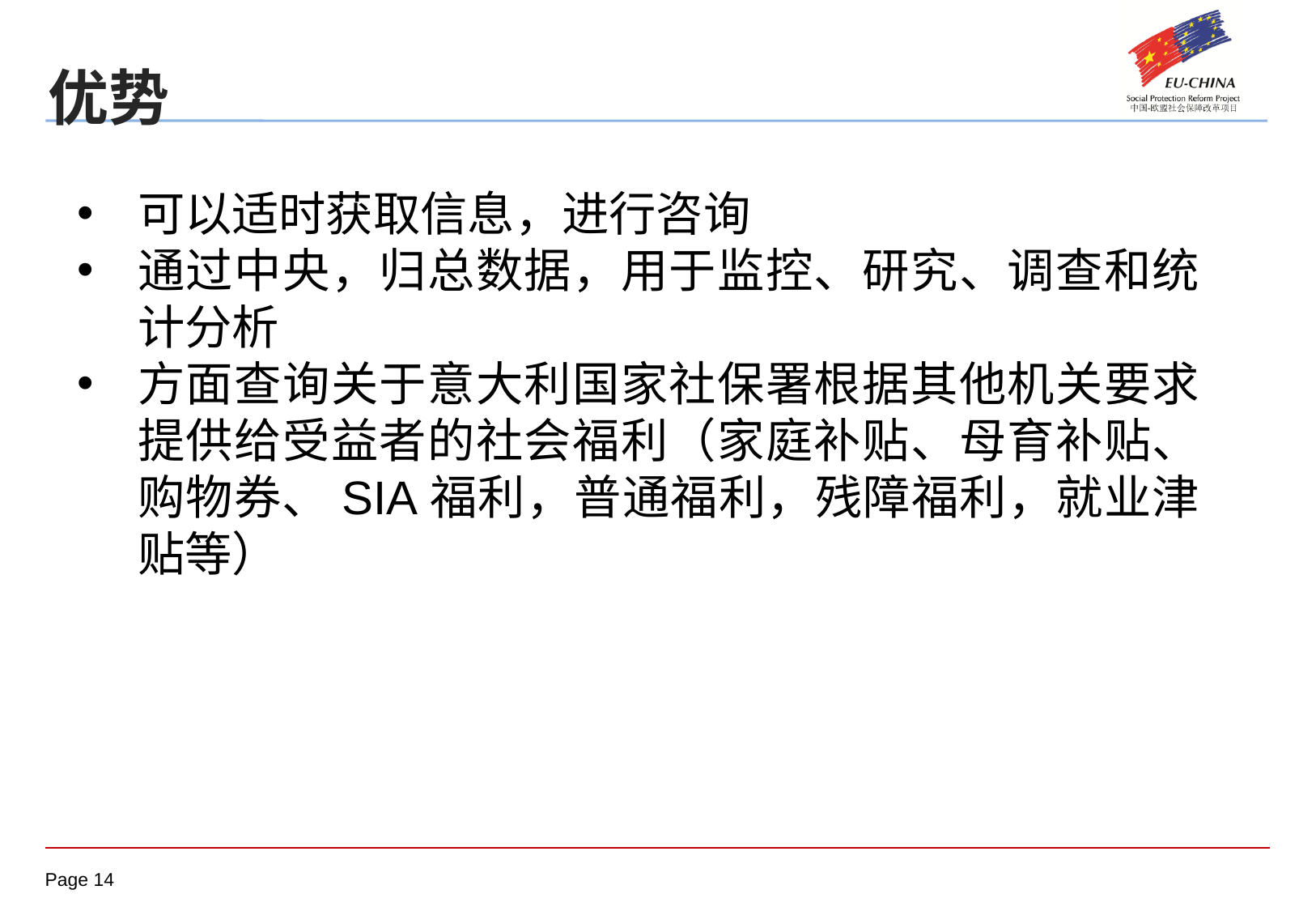

优势
可以适时获取信息，进行咨询
通过中央，归总数据，用于监控、研究、调查和统计分析
方面查询关于意大利国家社保署根据其他机关要求提供给受益者的社会福利（家庭补贴、母育补贴、购物券、SIA福利，普通福利，残障福利，就业津贴等）